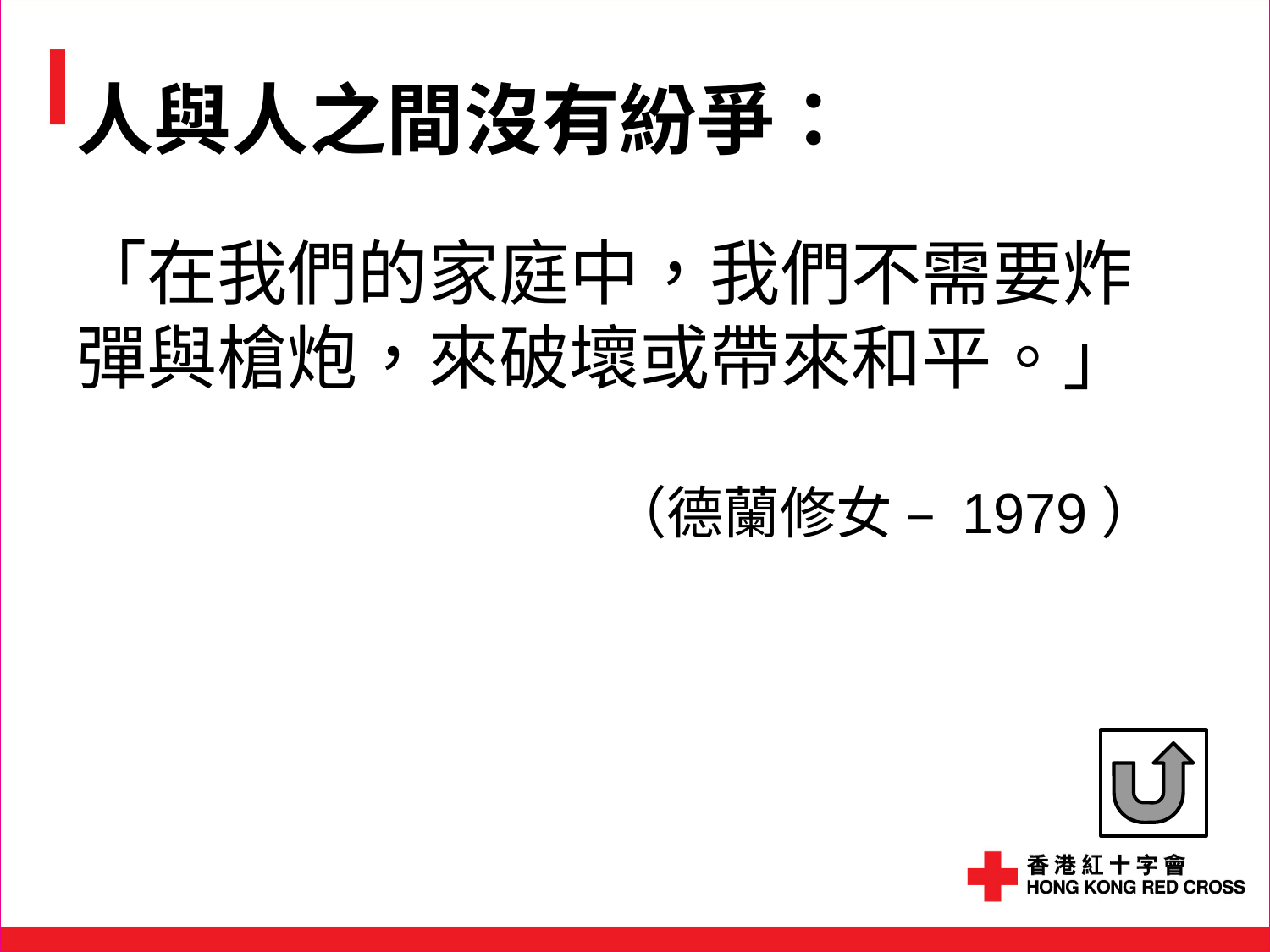

# 人與人之間沒有紛爭：
「在我們的家庭中，我們不需要炸彈與槍炮，來破壞或帶來和平。」
                                         （德蘭修女 – 1979）